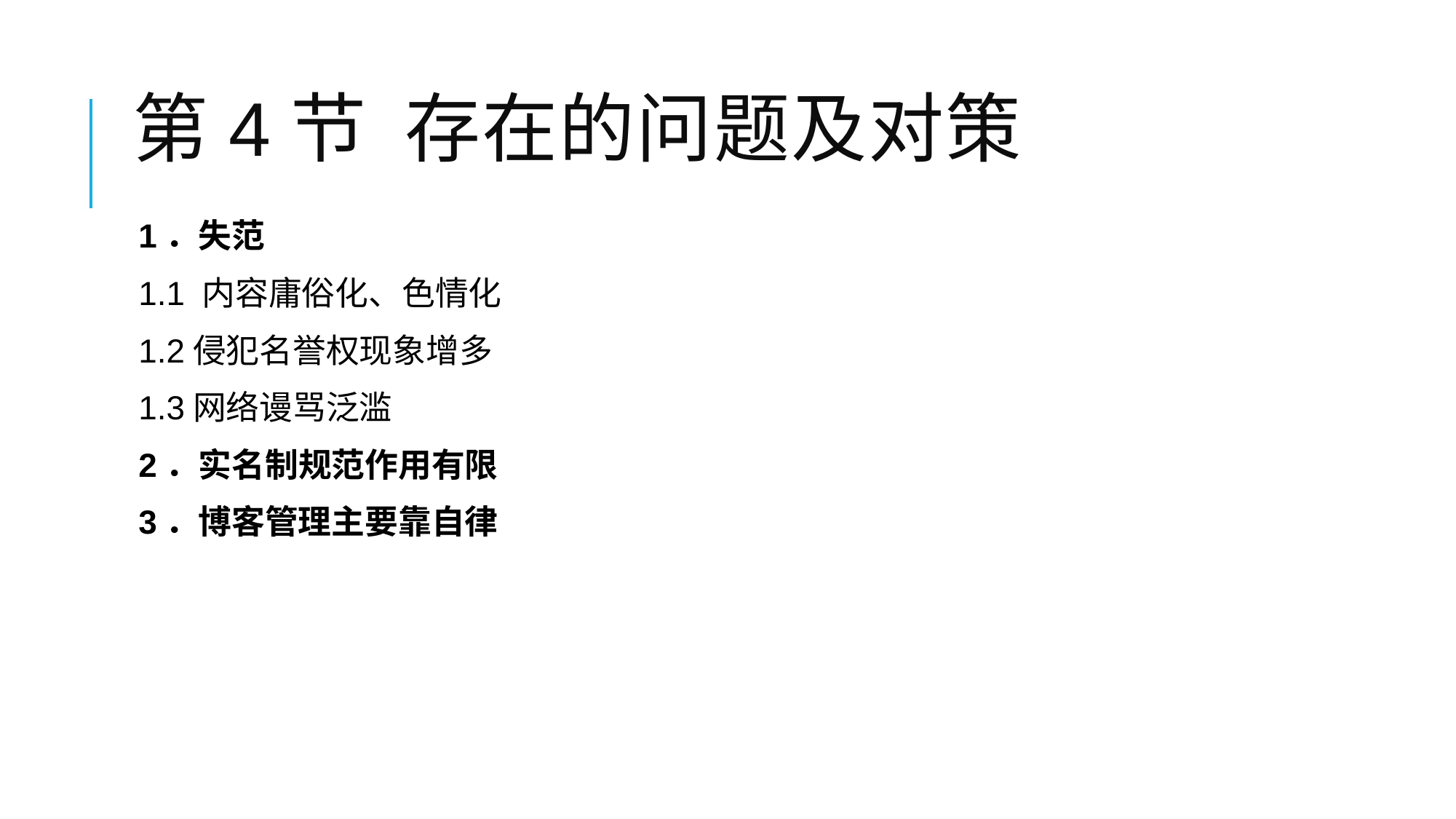

# 第4节  存在的问题及对策
1．失范
1.1 内容庸俗化、色情化
1.2侵犯名誉权现象增多
1.3网络谩骂泛滥
2．实名制规范作用有限
3．博客管理主要靠自律